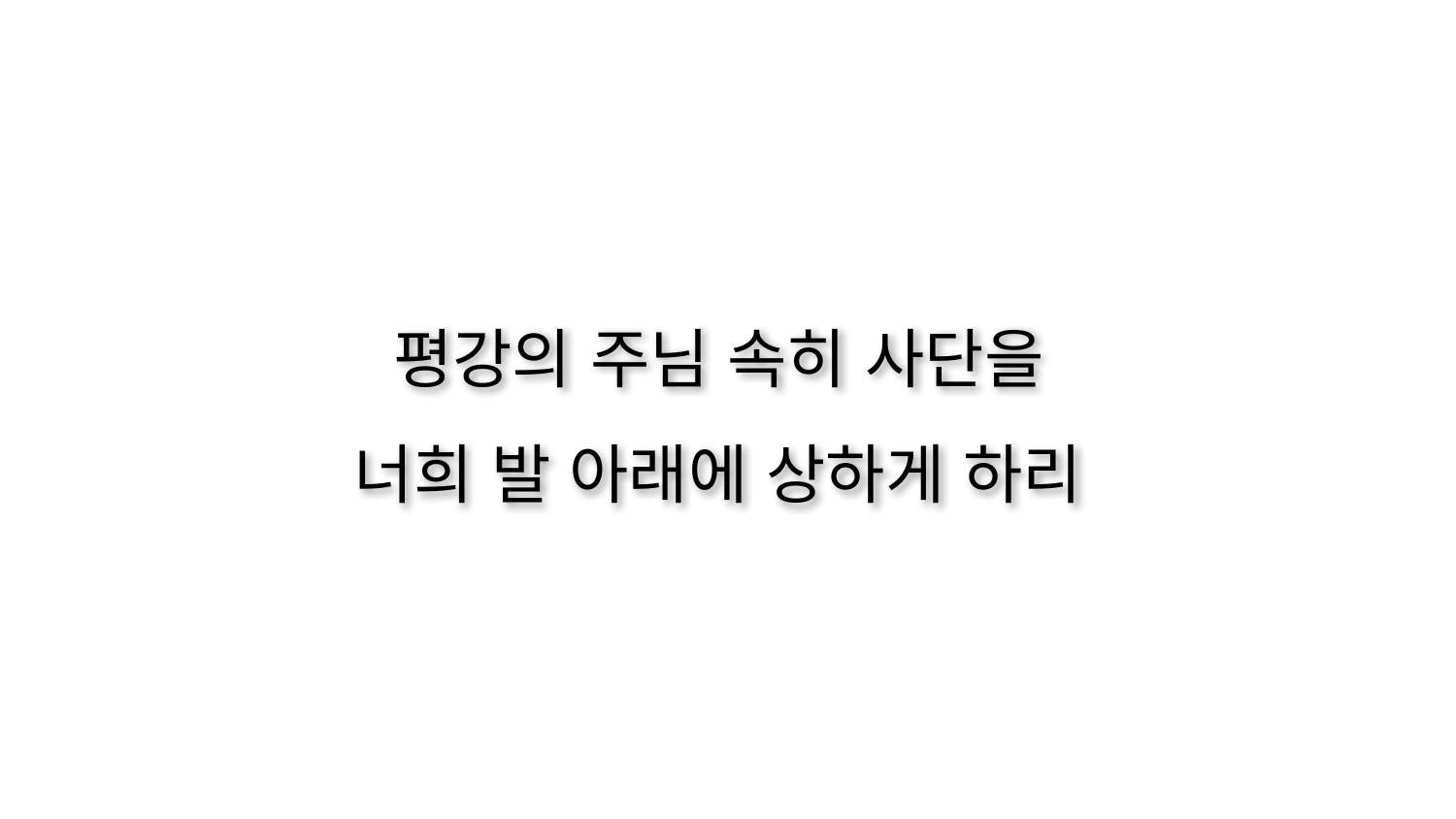

평강의 주님 속히 사단을
너희 발 아래에 상하게 하리